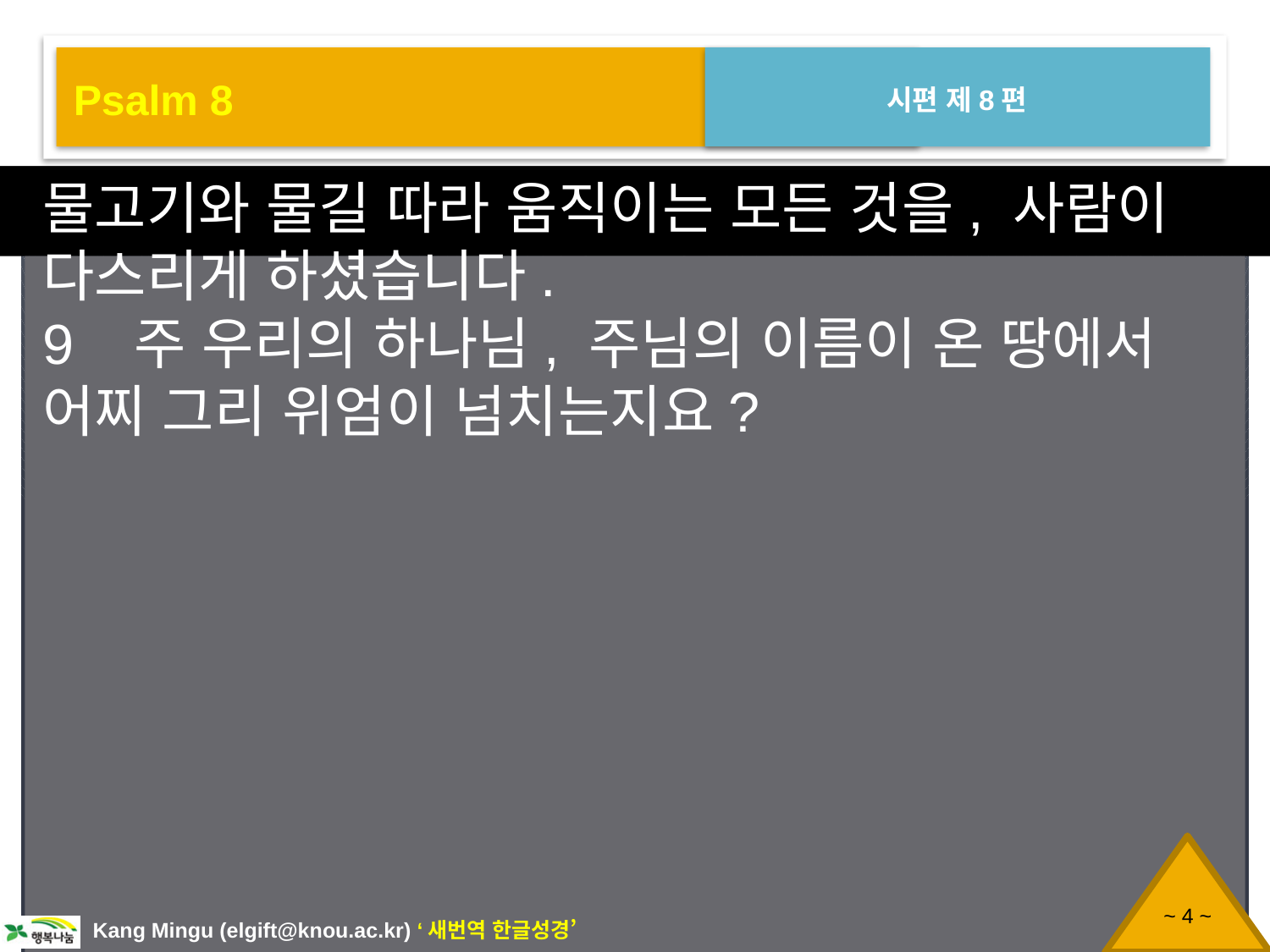

Psalm 8
시편 제8편
물고기와 물길 따라 움직이는 모든 것을, 사람이 다스리게 하셨습니다.
9   주 우리의 하나님, 주님의 이름이 온 땅에서 어찌 그리 위엄이 넘치는지요?